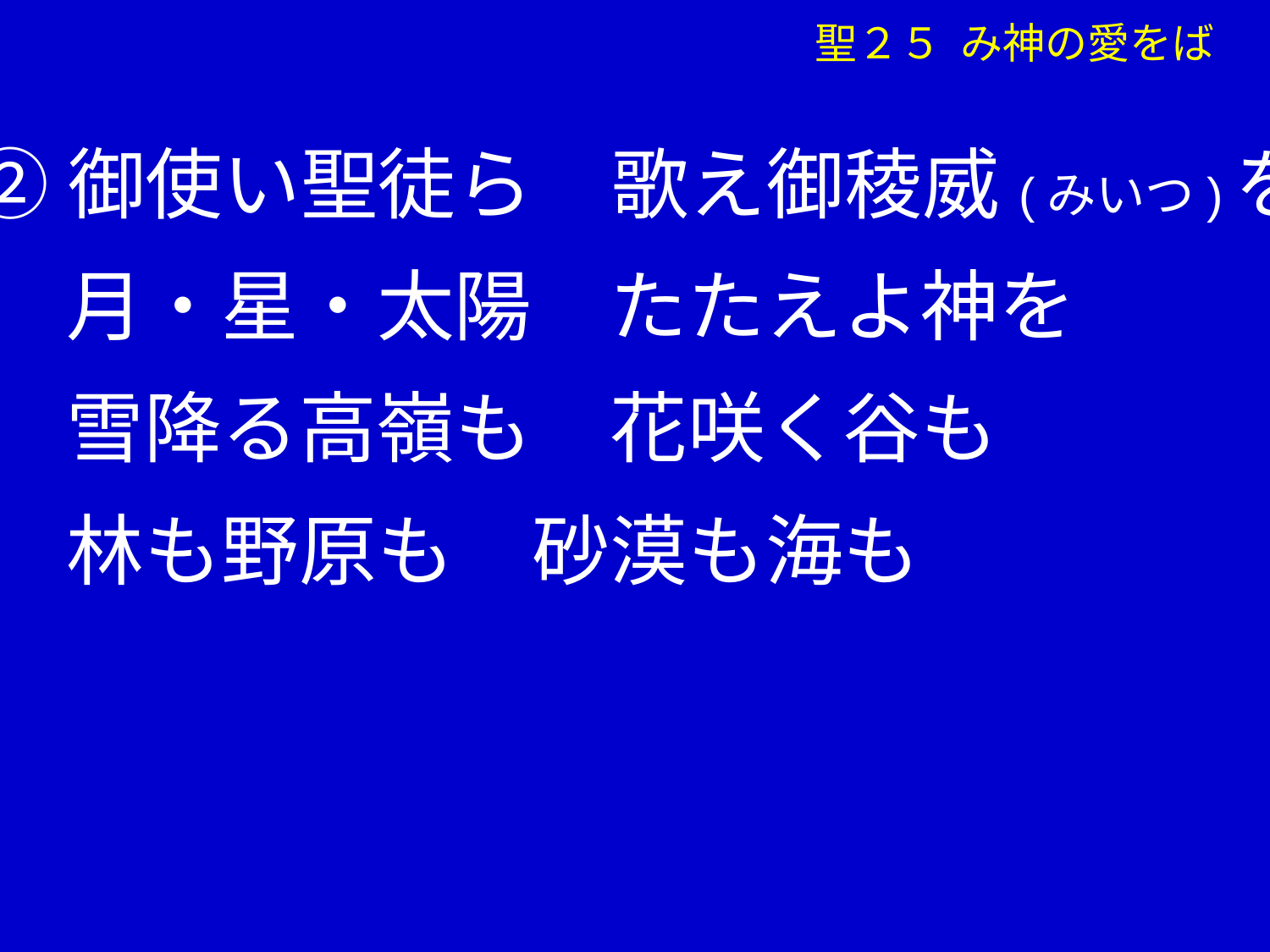

聖２５  み神の愛をば
②御使い聖徒ら　歌え御稜威(みいつ)を
　 月・星・太陽　たたえよ神を
　 雪降る高嶺も　花咲く谷も
　 林も野原も　砂漠も海も